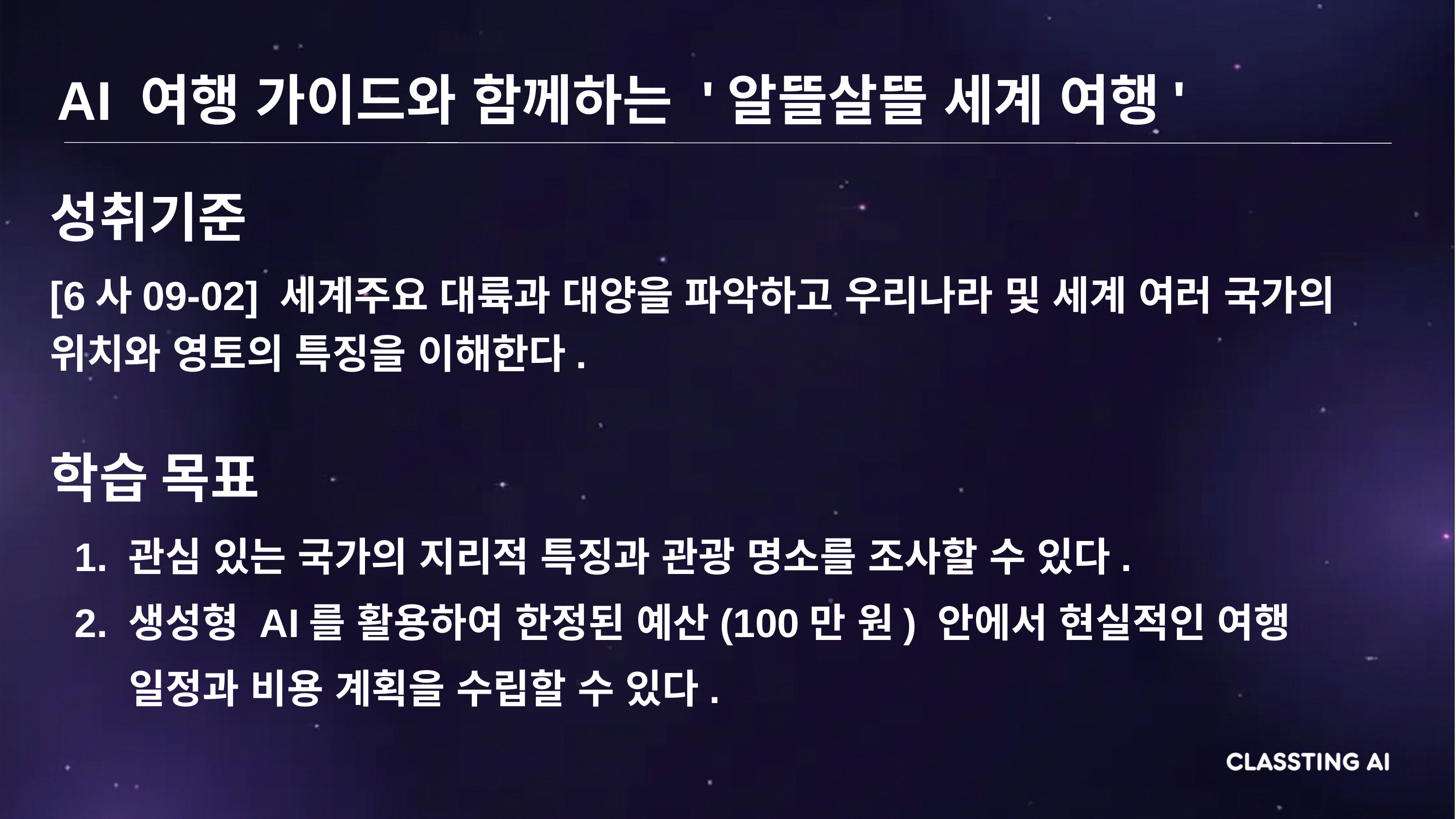

AI 여행 가이드와 함께하는 '알뜰살뜰 세계 여행'

성취기준
[6사09-02] 세계주요 대륙과 대양을 파악하고 우리나라 및 세계 여러 국가의 위치와 영토의 특징을 이해한다.
학습 목표
1. 관심 있는 국가의 지리적 특징과 관광 명소를 조사할 수 있다.
2. 생성형 AI를 활용하여 한정된 예산(100만 원) 안에서 현실적인 여행
    일정과 비용 계획을 수립할 수 있다.